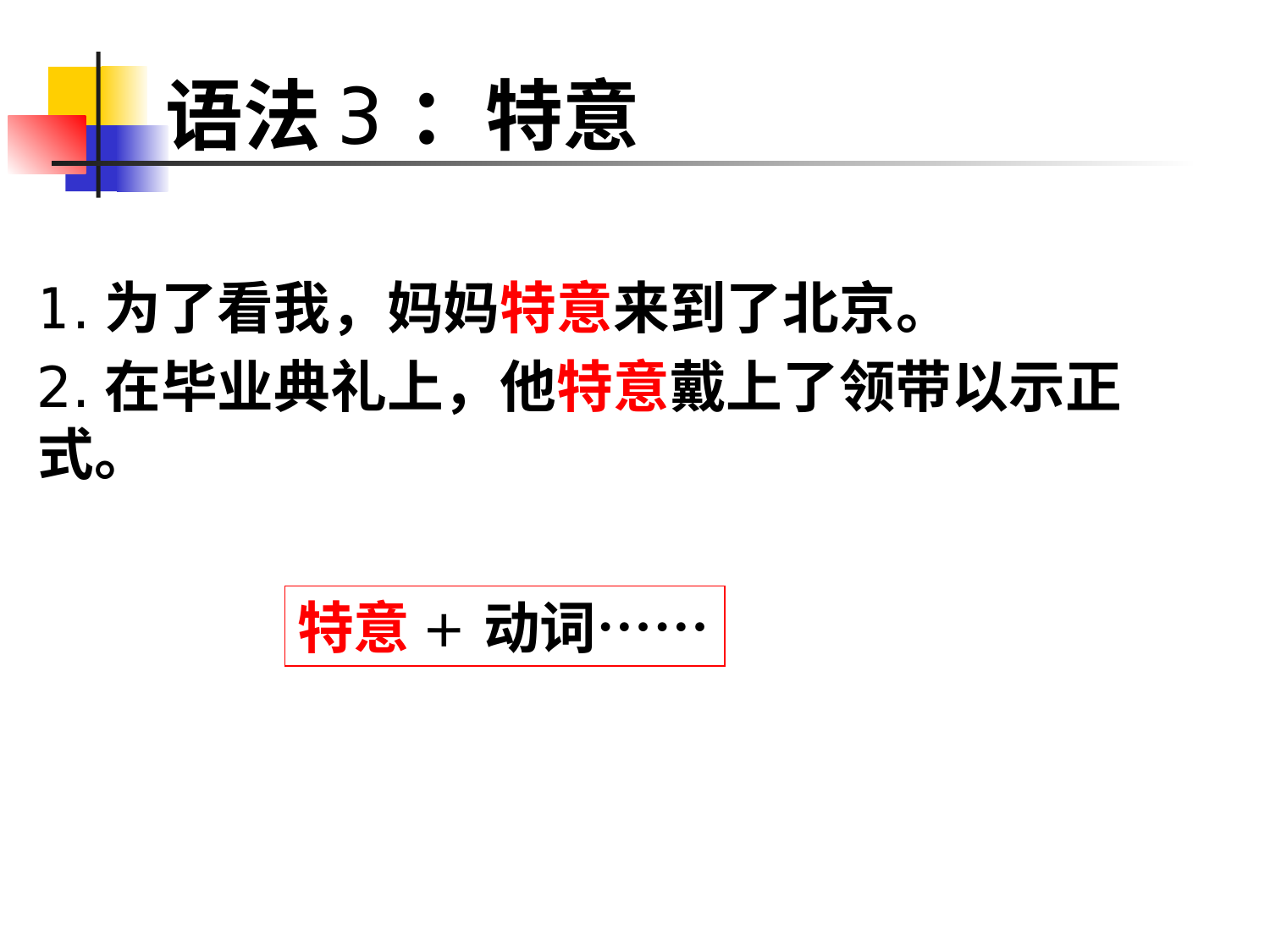

# 语法3：特意
1.为了看我，妈妈特意来到了北京。
2.在毕业典礼上，他特意戴上了领带以示正式。

特意+动词……